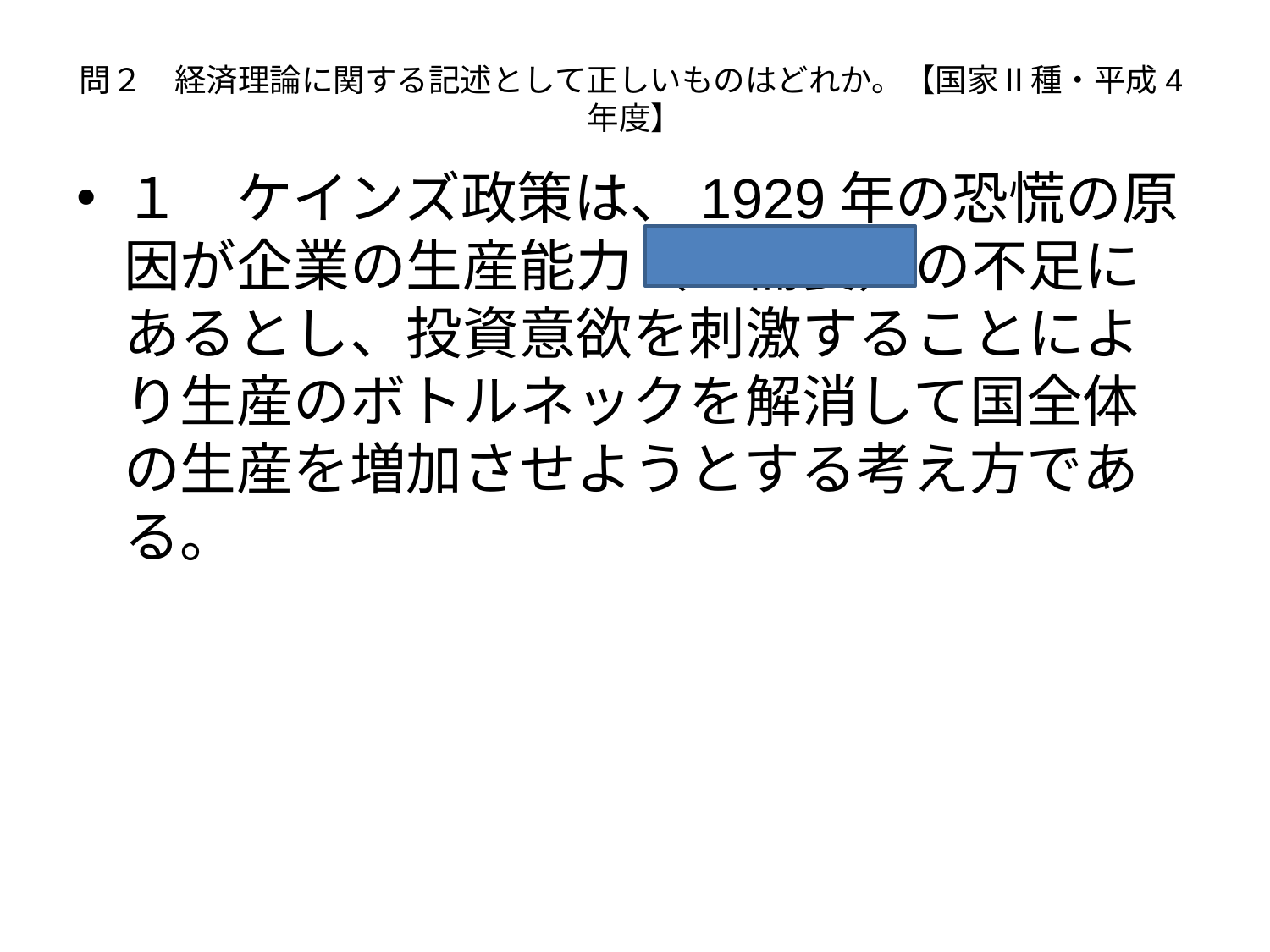

# 問２　経済理論に関する記述として正しいものはどれか。【国家Ⅱ種・平成4年度】
１　ケインズ政策は、1929年の恐慌の原因が企業の生産能力（→需要）の不足にあるとし、投資意欲を刺激することにより生産のボトルネックを解消して国全体の生産を増加させようとする考え方である。